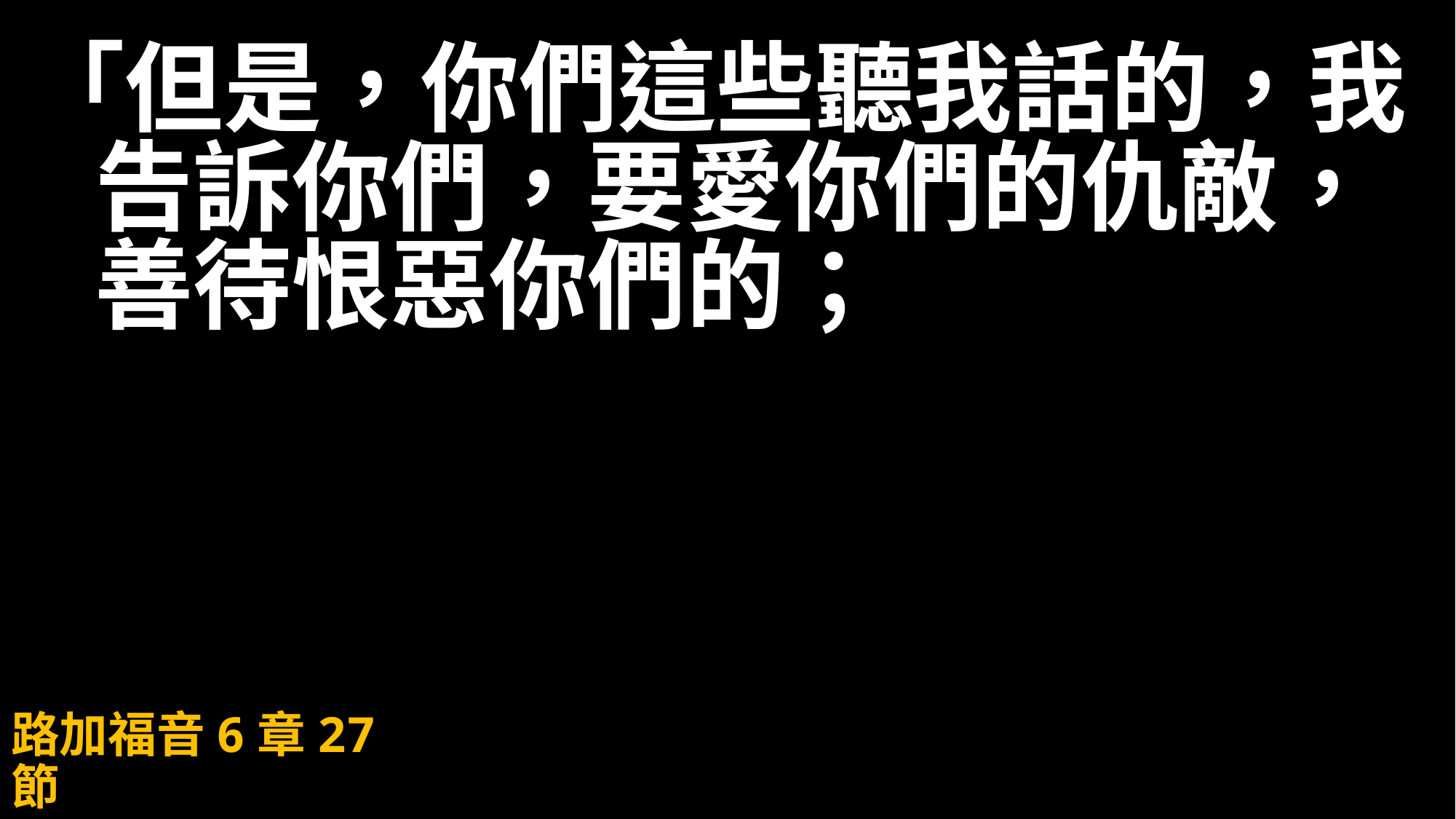

「但是，你們這些聽我話的，我
  告訴你們，要愛你們的仇敵，
  善待恨惡你們的；
路加福音6章27節